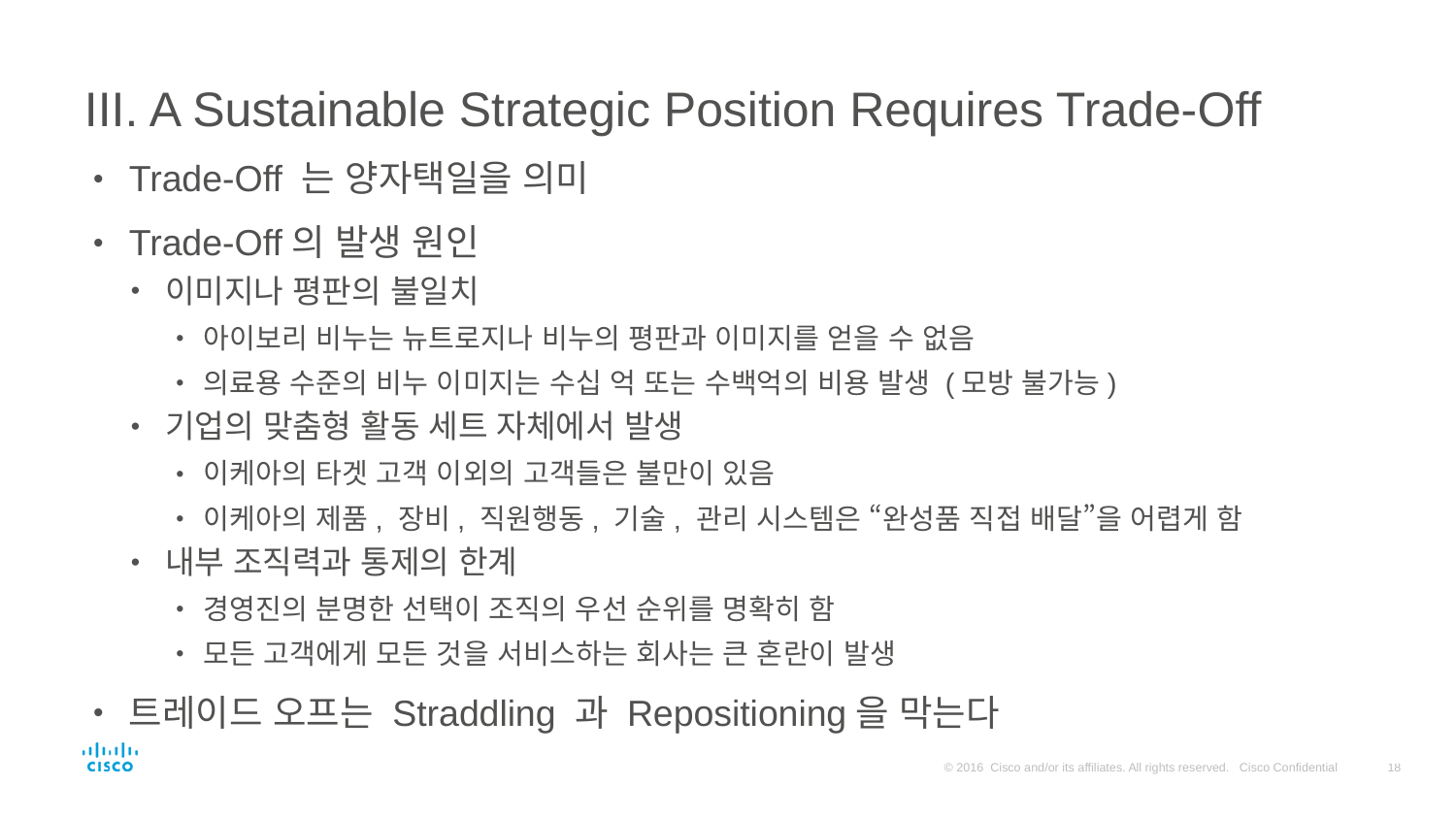

# III. A Sustainable Strategic Position Requires Trade-Off
Trade-Off 는 양자택일을 의미
Trade-Off의 발생 원인
이미지나 평판의 불일치
아이보리 비누는 뉴트로지나 비누의 평판과 이미지를 얻을 수 없음
의료용 수준의 비누 이미지는 수십 억 또는 수백억의 비용 발생 (모방 불가능)
기업의 맞춤형 활동 세트 자체에서 발생
이케아의 타겟 고객 이외의 고객들은 불만이 있음
이케아의 제품, 장비, 직원행동, 기술, 관리 시스템은 “완성품 직접 배달”을 어렵게 함
내부 조직력과 통제의 한계
경영진의 분명한 선택이 조직의 우선 순위를 명확히 함
모든 고객에게 모든 것을 서비스하는 회사는 큰 혼란이 발생
트레이드 오프는 Straddling 과 Repositioning을 막는다